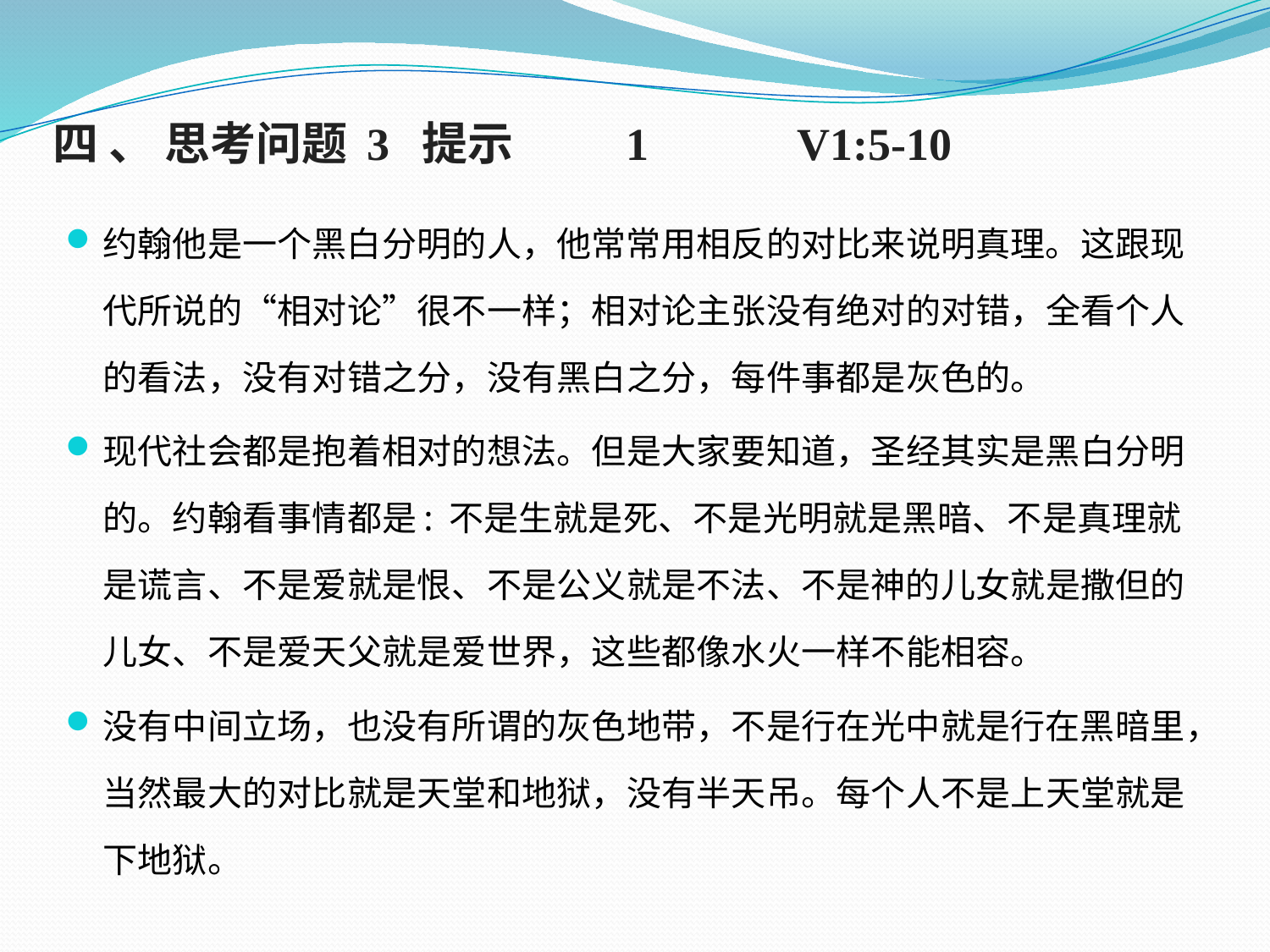

# 四 、 思考问题 3  提示          1             V1:5-10
约翰他是一个黑白分明的人，他常常用相反的对比来说明真理。这跟现代所说的“相对论”很不一样；相对论主张没有绝对的对错，全看个人的看法，没有对错之分，没有黑白之分，每件事都是灰色的。
现代社会都是抱着相对的想法。但是大家要知道，圣经其实是黑白分明的。约翰看事情都是: 不是生就是死、不是光明就是黑暗、不是真理就是谎言、不是爱就是恨、不是公义就是不法、不是神的儿女就是撒但的儿女、不是爱天父就是爱世界，这些都像水火一样不能相容。
没有中间立场，也没有所谓的灰色地带，不是行在光中就是行在黑暗里，当然最大的对比就是天堂和地狱，没有半天吊。每个人不是上天堂就是下地狱。